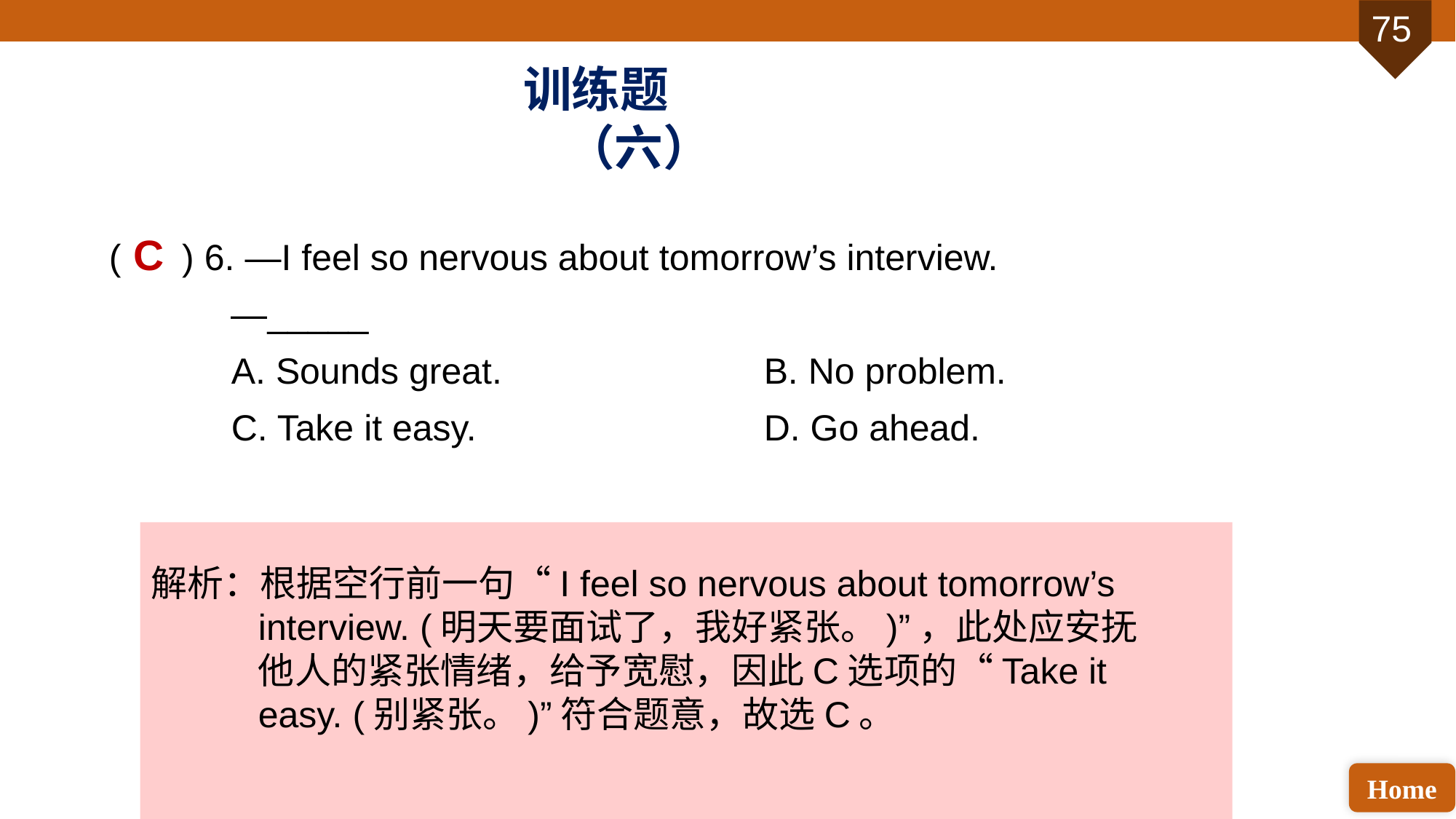

训练题（六）
(      ) 6. —I feel so nervous about tomorrow’s interview.
            —_____
            A. Sounds great. 			B. No problem.
            C. Take it easy. 			D. Go ahead.
C

解析：根据空行前一句“I feel so nervous about tomorrow’s interview. (明天要面试了，我好紧张。)”，此处应安抚他人的紧张情绪，给予宽慰，因此C选项的“Take it easy. (别紧张。)”符合题意，故选C。